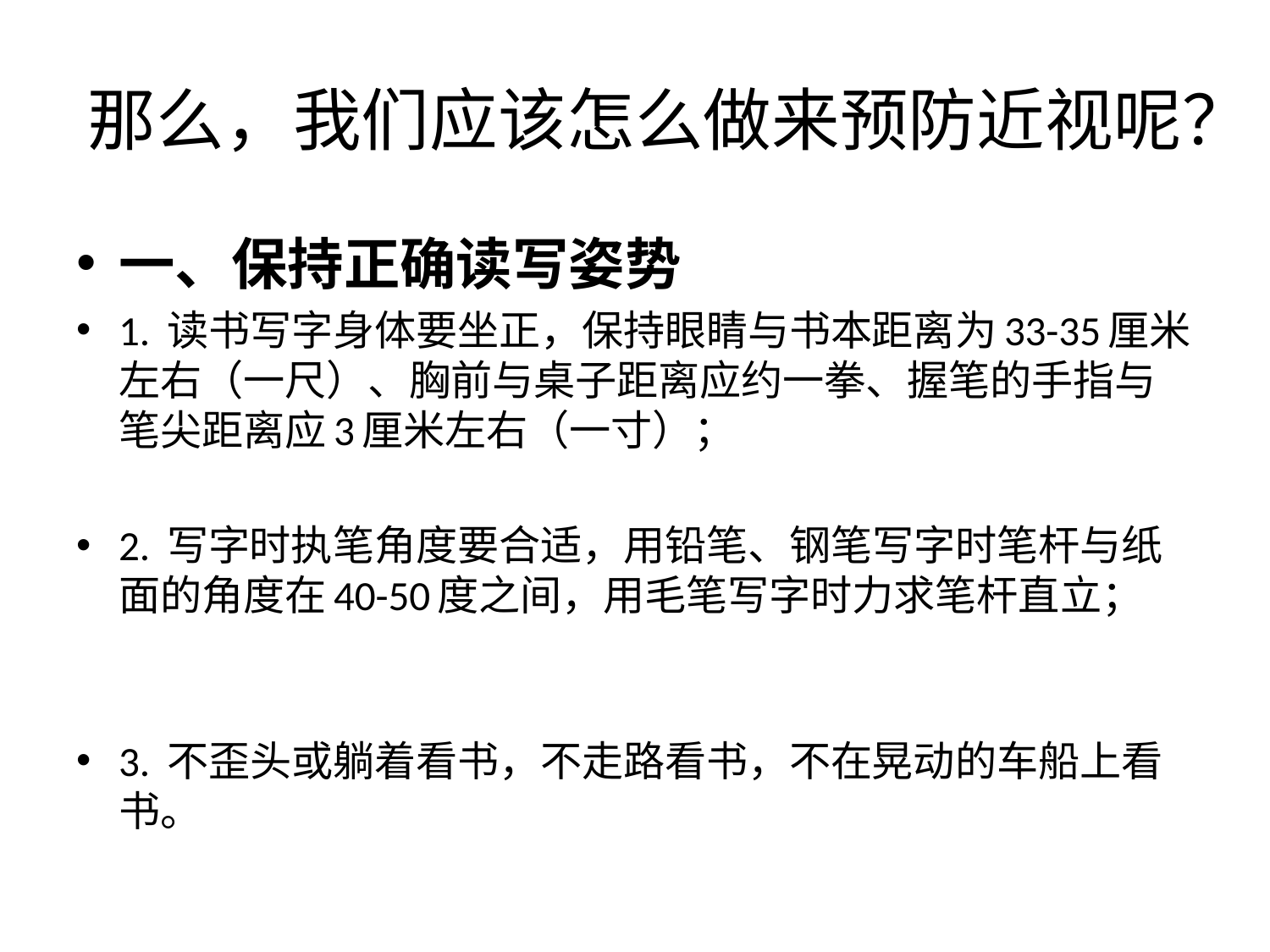

# 那么，我们应该怎么做来预防近视呢？
一、保持正确读写姿势
1. 读书写字身体要坐正，保持眼睛与书本距离为33-35厘米左右（一尺）、胸前与桌子距离应约一拳、握笔的手指与笔尖距离应3厘米左右（一寸）；

2. 写字时执笔角度要合适，用铅笔、钢笔写字时笔杆与纸面的角度在40-50度之间，用毛笔写字时力求笔杆直立；

3. 不歪头或躺着看书，不走路看书，不在晃动的车船上看书。